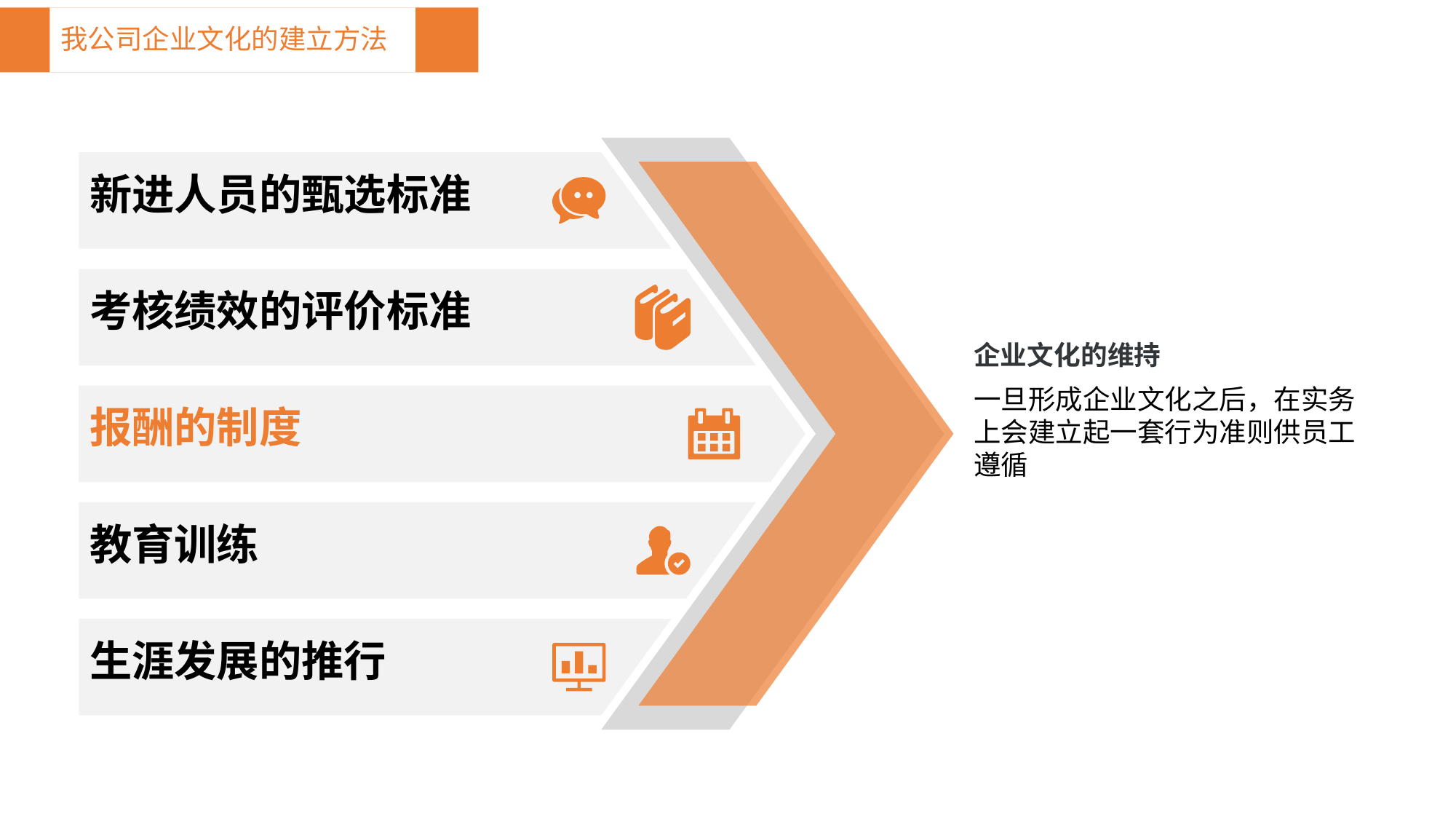

我公司企业文化的建立方法

新进人员的甄选标准

考核绩效的评价标准

企业文化的维持
一旦形成企业文化之后，在实务上会建立起一套行为准则供员工遵循

报酬的制度

教育训练

生涯发展的推行